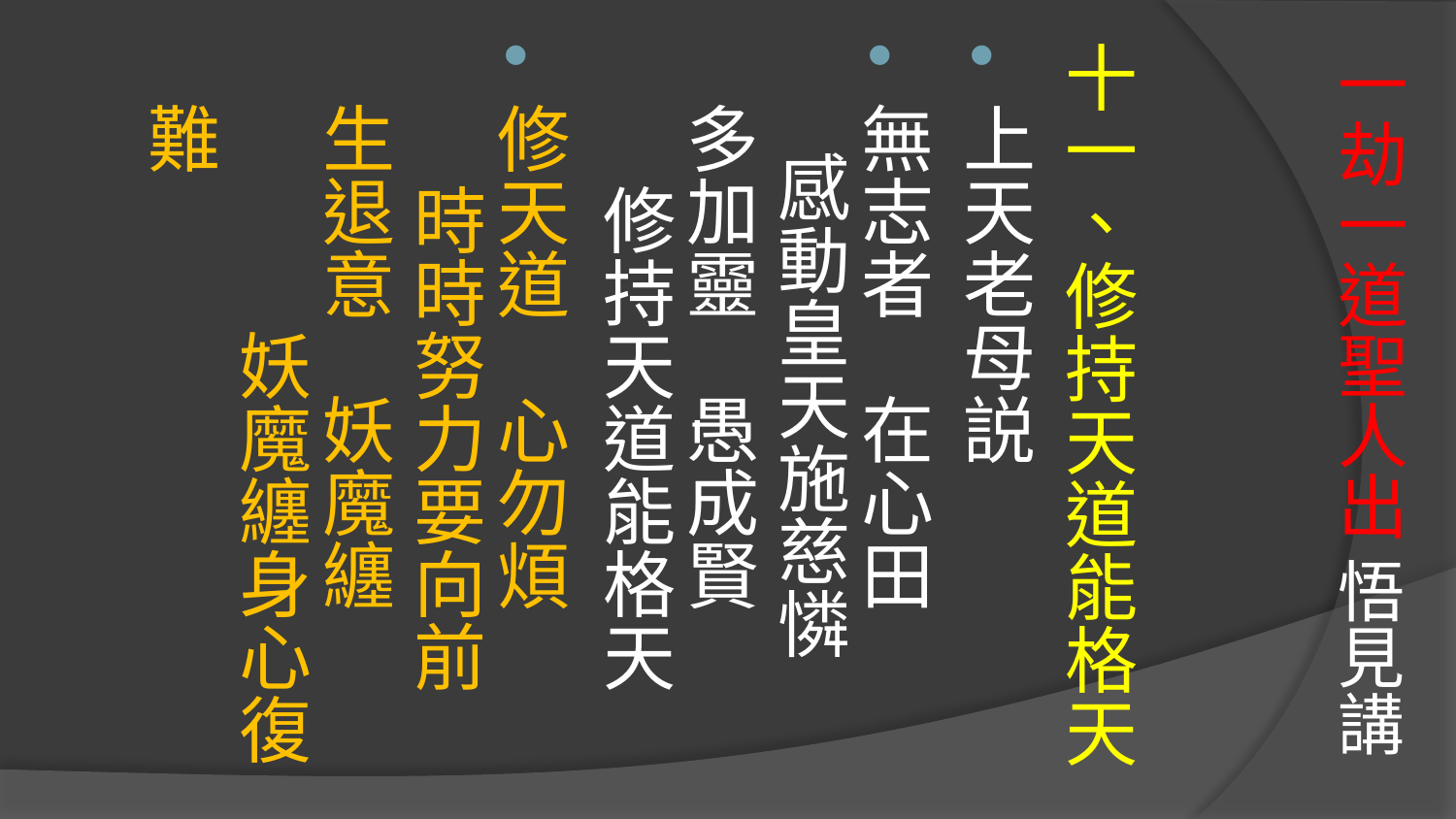

# 一劫一道聖人出 悟見講
十一、修持天道能格天
上天老母説
無志者　在心田　          感動皇天施慈憐
多加靈　愚成賢　            修持天道能格天
修天道　心勿煩　            時時努力要向前
生退意　妖魔纏　                     妖魔纏身心復難